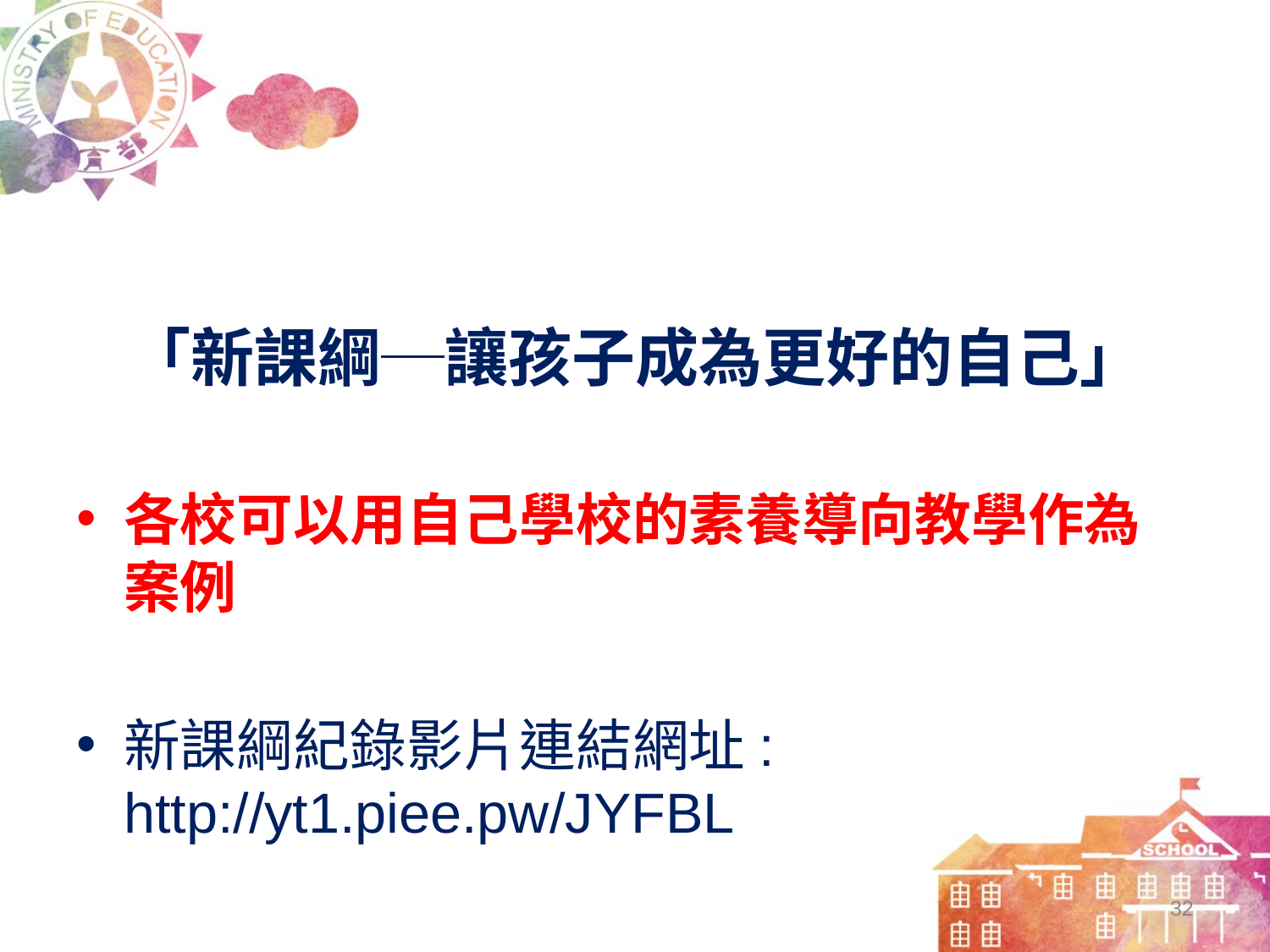

#

「新課綱─讓孩子成為更好的自己」

各校可以用自己學校的素養導向教學作為案例

新課綱紀錄影片連結網址: http://yt1.piee.pw/JYFBL
32